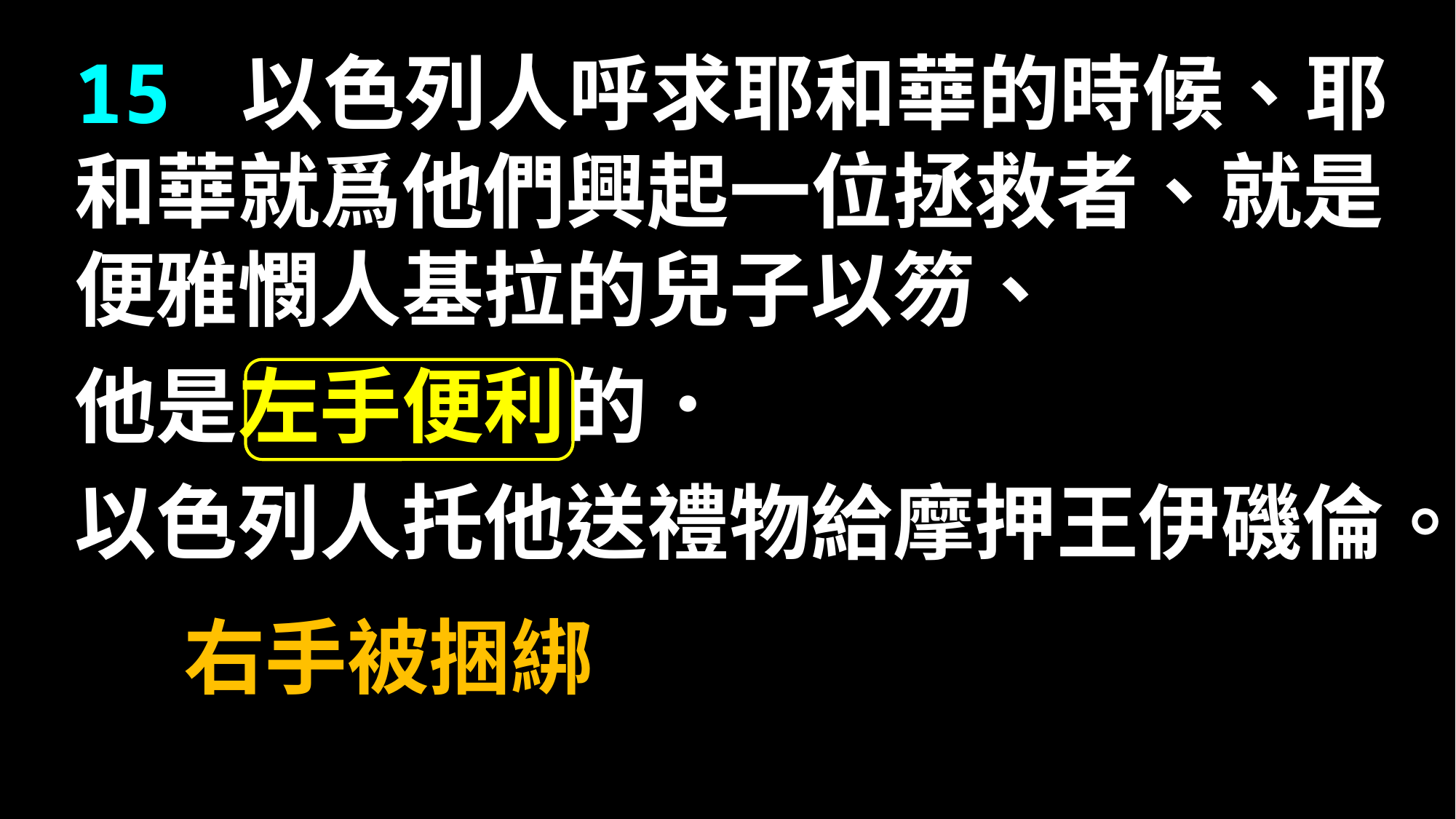

15 以色列人呼求耶和華的時候、耶和華就爲他們興起一位拯救者、就是便雅憫人基拉的兒子以笏、
他是左手便利的．
以色列人托他送禮物給摩押王伊磯倫。

右手被捆綁